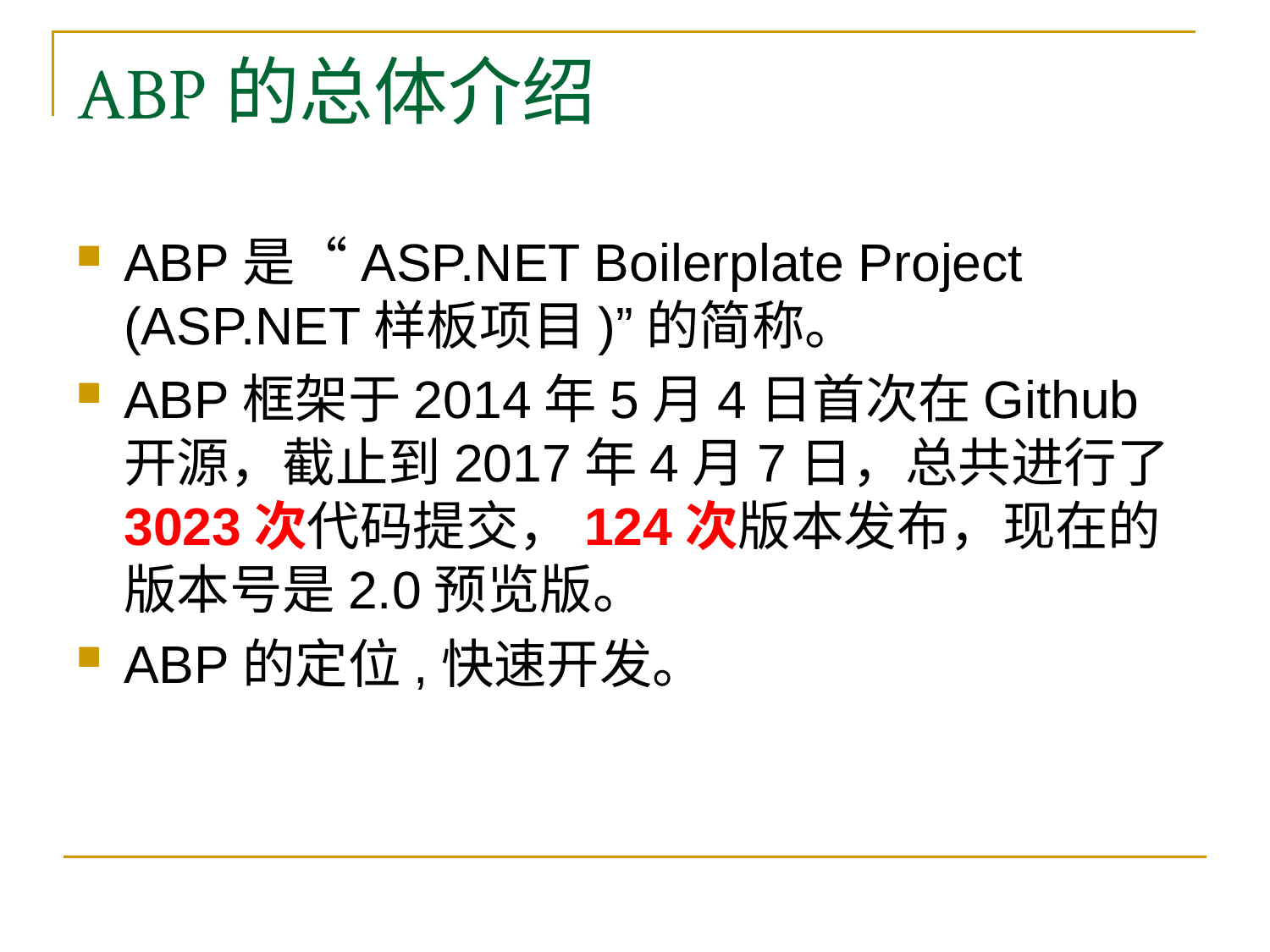

# ABP的总体介绍
ABP是“ASP.NET Boilerplate Project (ASP.NET样板项目)”的简称。
ABP框架于2014年5月4日首次在Github开源，截止到2017年4月7日，总共进行了3023次代码提交，124次版本发布，现在的版本号是2.0预览版。
ABP的定位,快速开发。